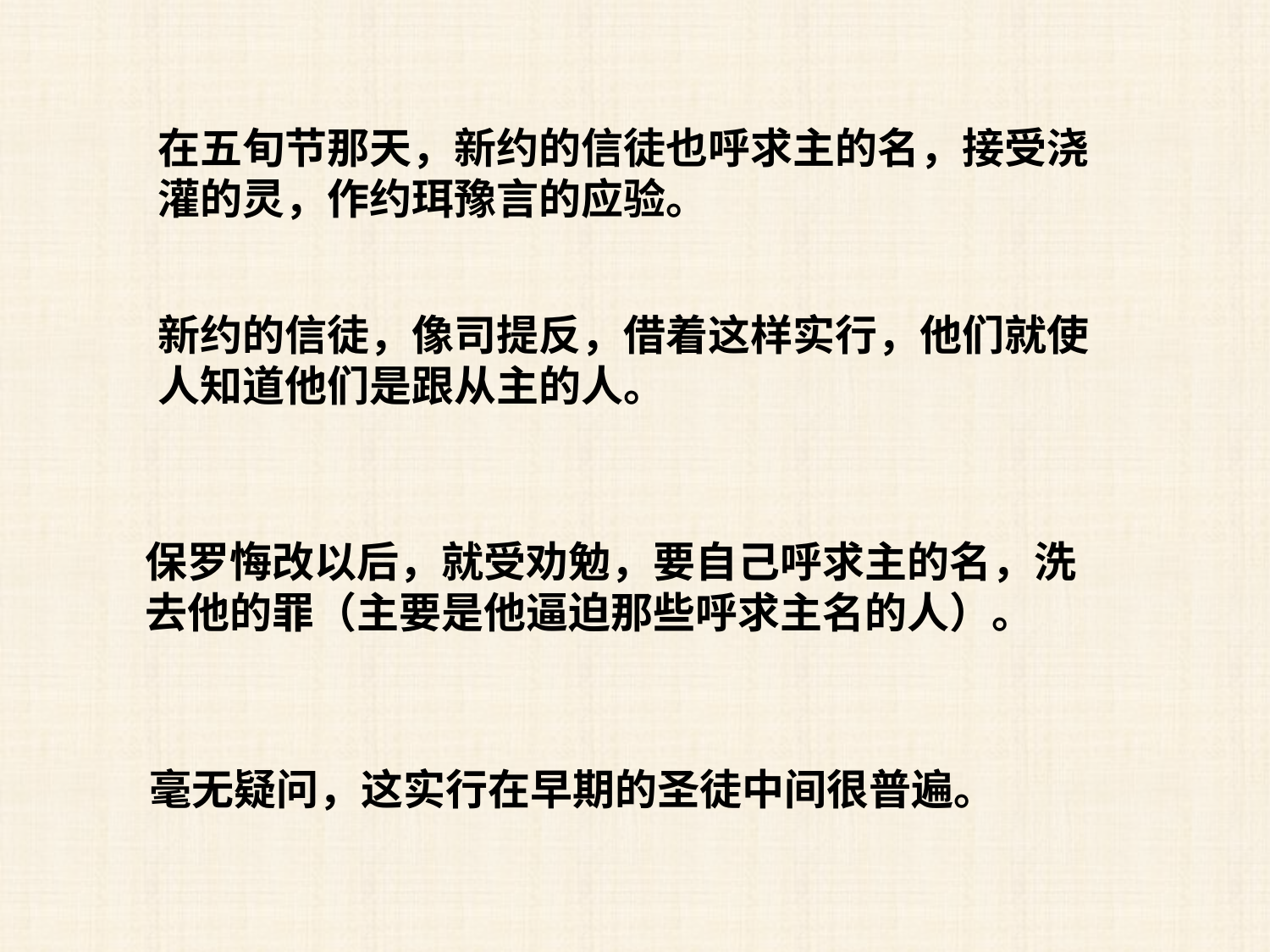

在五旬节那天，新约的信徒也呼求主的名，接受浇灌的灵，作约珥豫言的应验。
新约的信徒，像司提反，借着这样实行，他们就使人知道他们是跟从主的人。
保罗悔改以后，就受劝勉，要自己呼求主的名，洗去他的罪（主要是他逼迫那些呼求主名的人）。
毫无疑问，这实行在早期的圣徒中间很普遍。